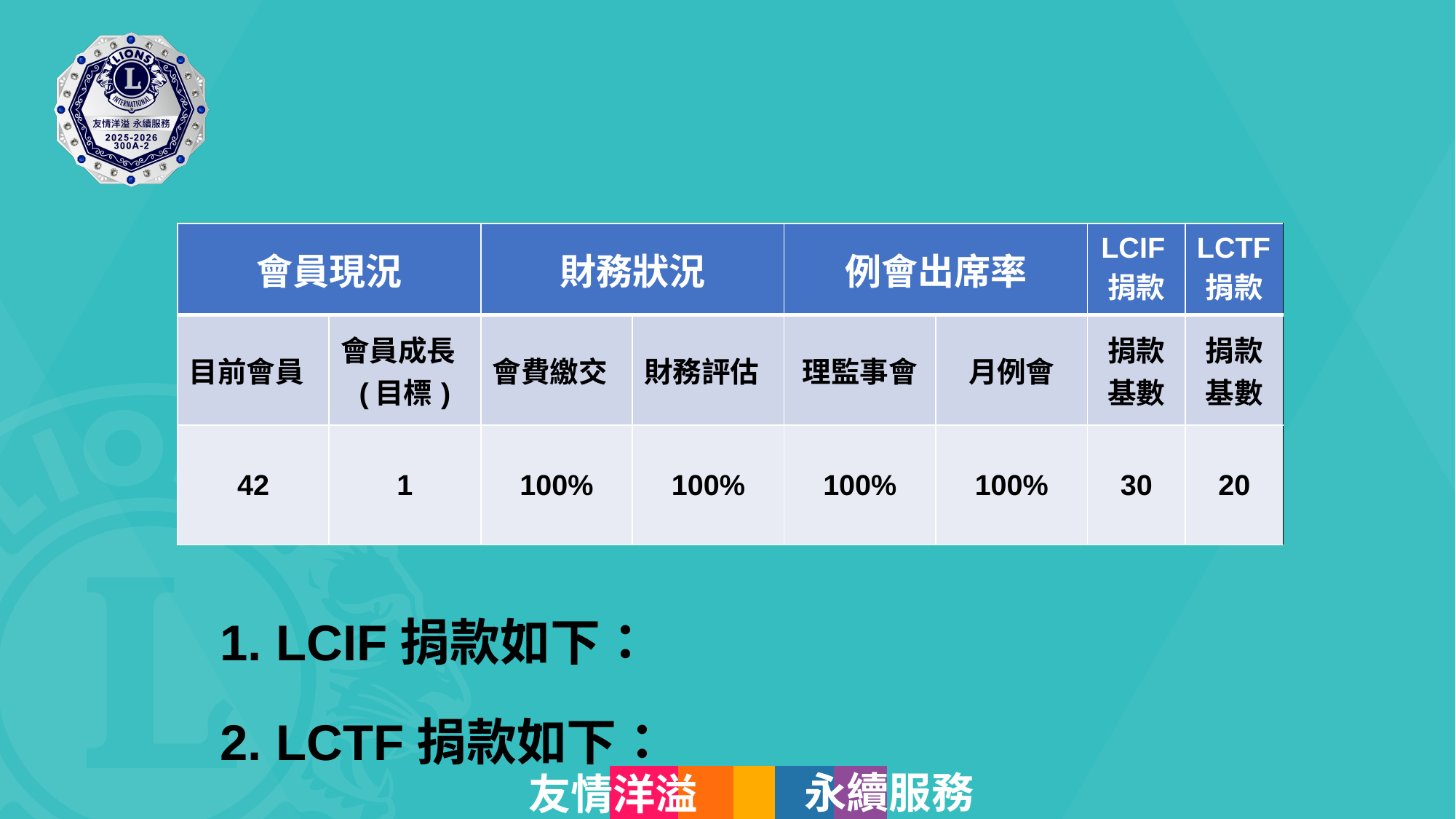

| 會員現況 |  | 財務狀況 |  | 例會出席率 |  | LCIF捐款 | LCTF捐款 |
| --- | --- | --- | --- | --- | --- | --- | --- |
| 目前會員 | 會員成長 (目標) | 會費繳交 | 財務評估 | 理監事會 | 月例會 | 捐款基數 | 捐款基數 |
| 42 | 1 | 100% | 100% | 100% | 100% | 30 | 20 |

1. LCIF捐款如下：
2. LCTF捐款如下：